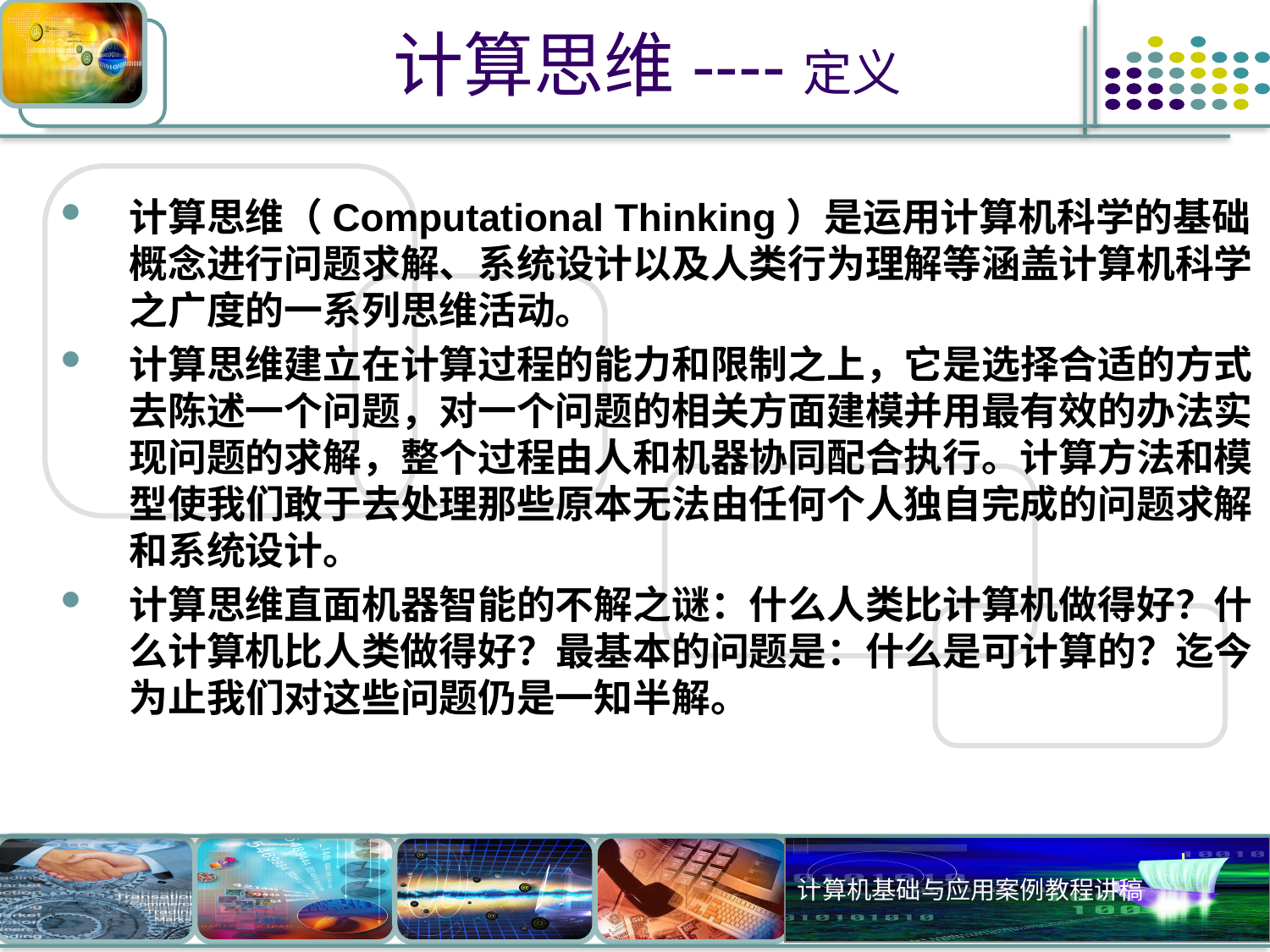

# 计算思维----定义
计算思维（Computational Thinking）是运用计算机科学的基础概念进行问题求解、系统设计以及人类行为理解等涵盖计算机科学之广度的一系列思维活动。
计算思维建立在计算过程的能力和限制之上，它是选择合适的方式去陈述一个问题，对一个问题的相关方面建模并用最有效的办法实现问题的求解，整个过程由人和机器协同配合执行。计算方法和模型使我们敢于去处理那些原本无法由任何个人独自完成的问题求解和系统设计。
计算思维直面机器智能的不解之谜：什么人类比计算机做得好？什么计算机比人类做得好？最基本的问题是：什么是可计算的？迄今为止我们对这些问题仍是一知半解。